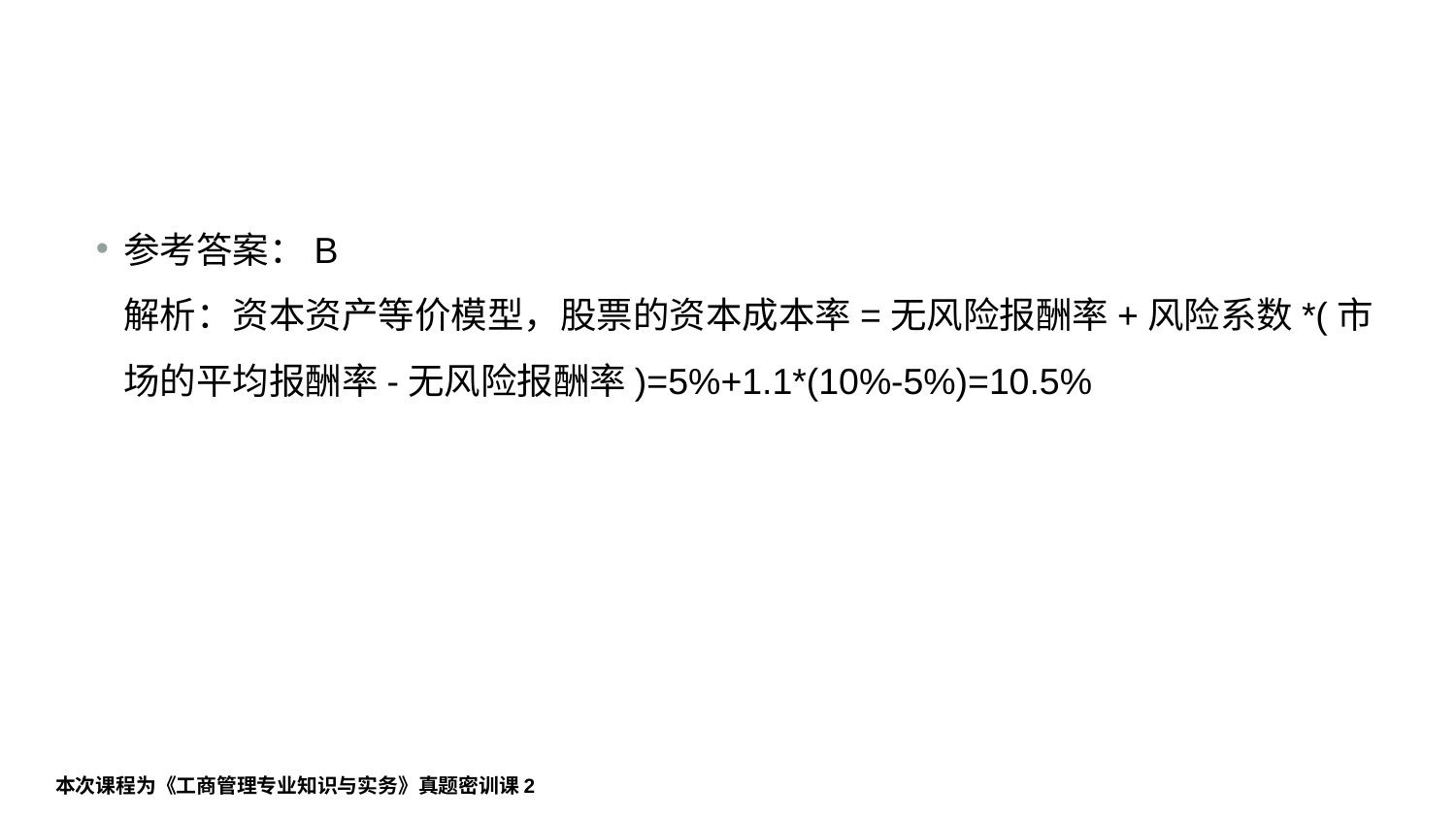

参考答案：B
解析：资本资产等价模型，股票的资本成本率=无风险报酬率+风险系数*(市场的平均报酬率-无风险报酬率)=5%+1.1*(10%-5%)=10.5%